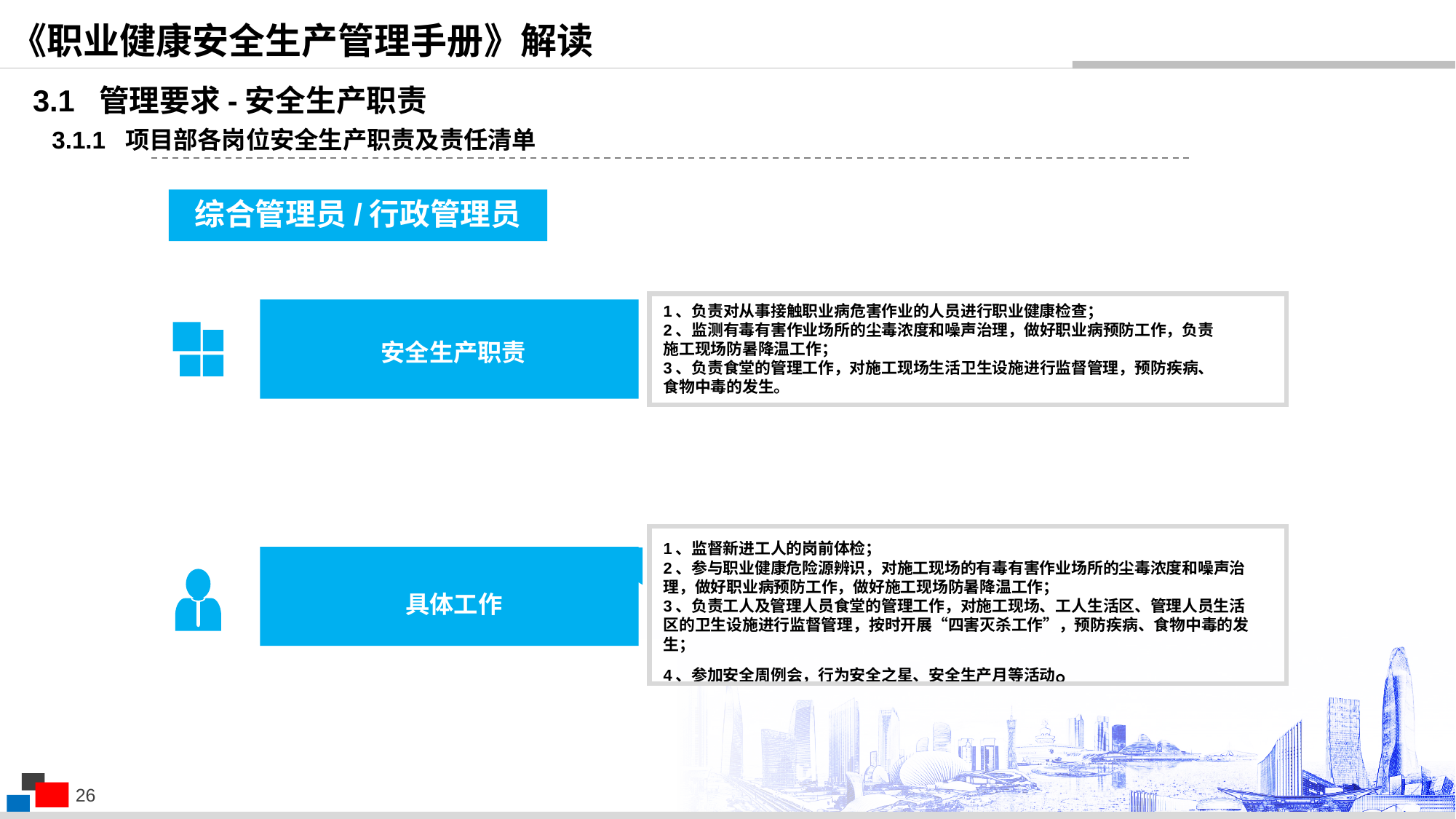

《职业健康安全生产管理手册》解读

3.1  管理要求-安全生产职责
3.1.1  项目部各岗位安全生产职责及责任清单
综合管理员/行政管理员

1、负责对从事接触职业病危害作业的人员进行职业健康检查；
2、监测有毒有害作业场所的尘毒浓度和噪声治理，做好职业病预防工作，负责施工现场防暑降温工作；
3、负责食堂的管理工作，对施工现场生活卫生设施进行监督管理，预防疾病、食物中毒的发生。

安全生产职责

1、监督新进工人的岗前体检；
2、参与职业健康危险源辨识，对施工现场的有毒有害作业场所的尘毒浓度和噪声治理，做好职业病预防工作，做好施工现场防暑降温工作；
3、负责工人及管理人员食堂的管理工作，对施工现场、工人生活区、管理人员生活区的卫生设施进行监督管理，按时开展“四害灭杀工作”，预防疾病、食物中毒的发生；
4、参加安全周例会，行为安全之星、安全生产月等活动。

具体工作